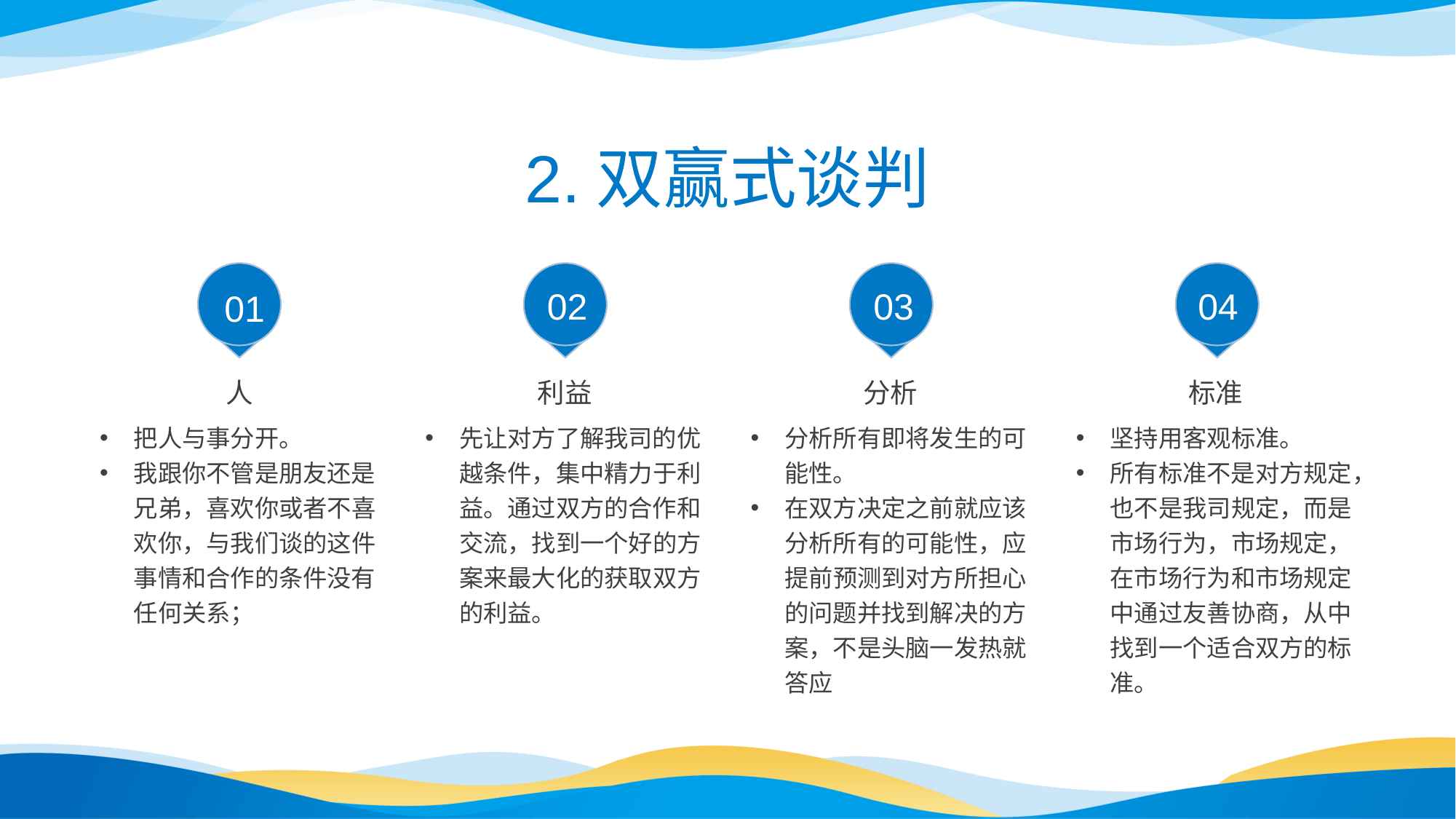

2.双赢式谈判

02
03
04
01
人
把人与事分开。
我跟你不管是朋友还是兄弟，喜欢你或者不喜欢你，与我们谈的这件事情和合作的条件没有任何关系；
利益
先让对方了解我司的优越条件，集中精力于利益。通过双方的合作和交流，找到一个好的方案来最大化的获取双方的利益。
分析
分析所有即将发生的可能性。
在双方决定之前就应该分析所有的可能性，应提前预测到对方所担心的问题并找到解决的方案，不是头脑一发热就答应
标准
坚持用客观标准。
所有标准不是对方规定，也不是我司规定，而是市场行为，市场规定，在市场行为和市场规定中通过友善协商，从中找到一个适合双方的标准。